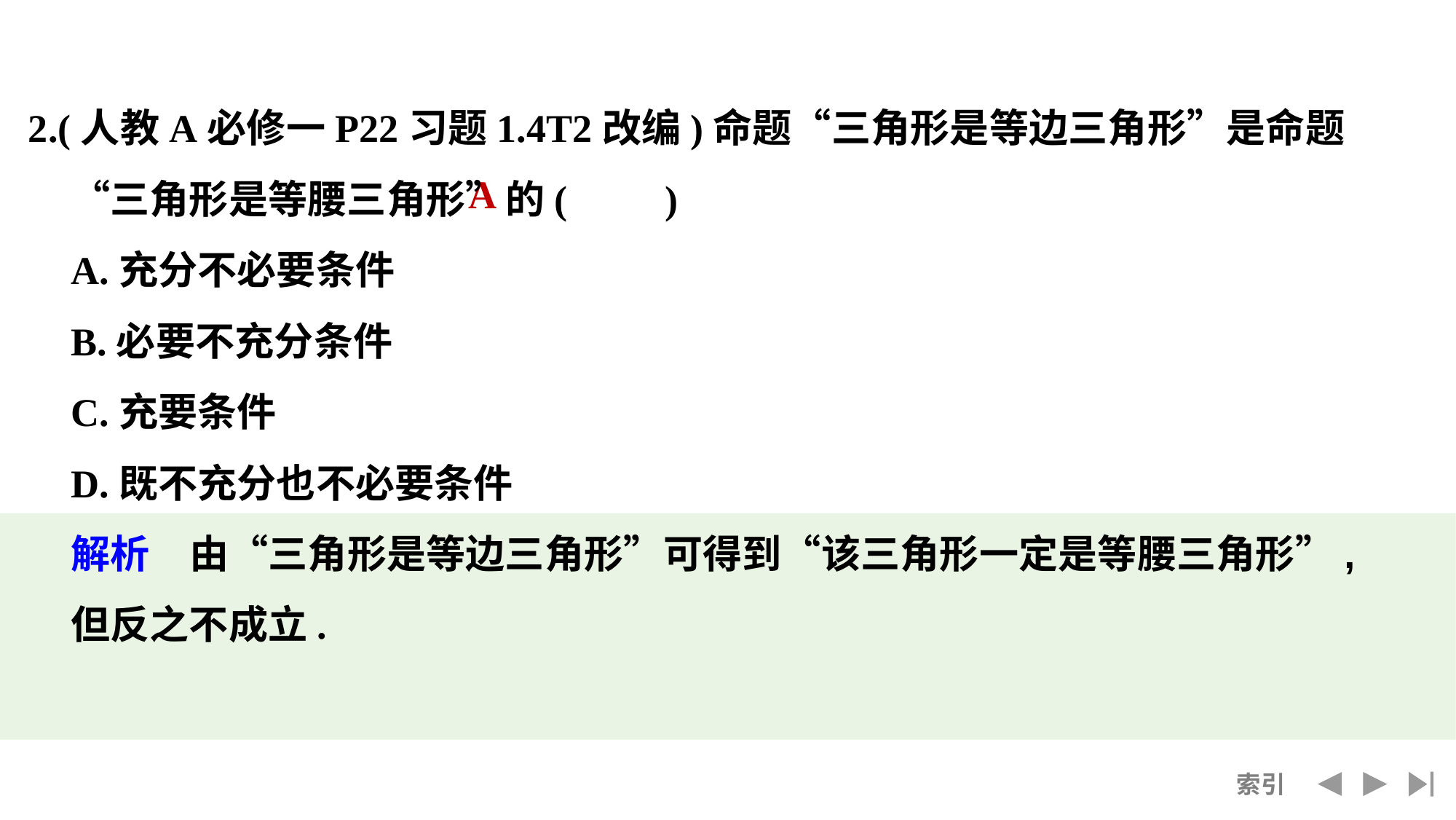

2.(人教A必修一P22习题1.4T2改编)命题“三角形是等边三角形”是命题“三角形是等腰三角形”的(　　)
	A.充分不必要条件
	B.必要不充分条件
	C.充要条件
	D.既不充分也不必要条件
	解析　由“三角形是等边三角形”可得到“该三角形一定是等腰三角形”,但反之不成立.
A